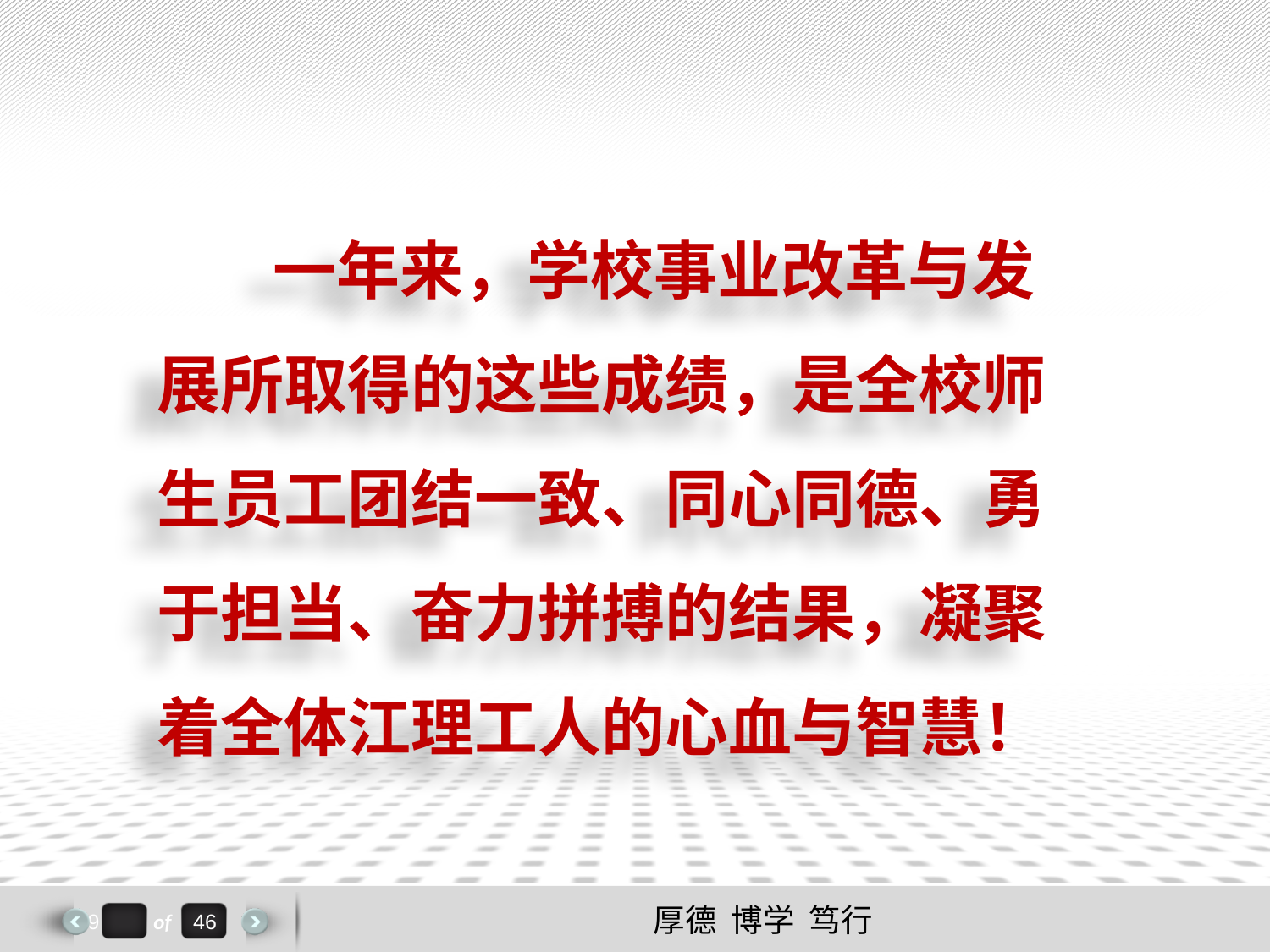

一年来，学校事业改革与发展所取得的这些成绩，是全校师生员工团结一致、同心同德、勇于担当、奋力拼搏的结果，凝聚着全体江理工人的心血与智慧！